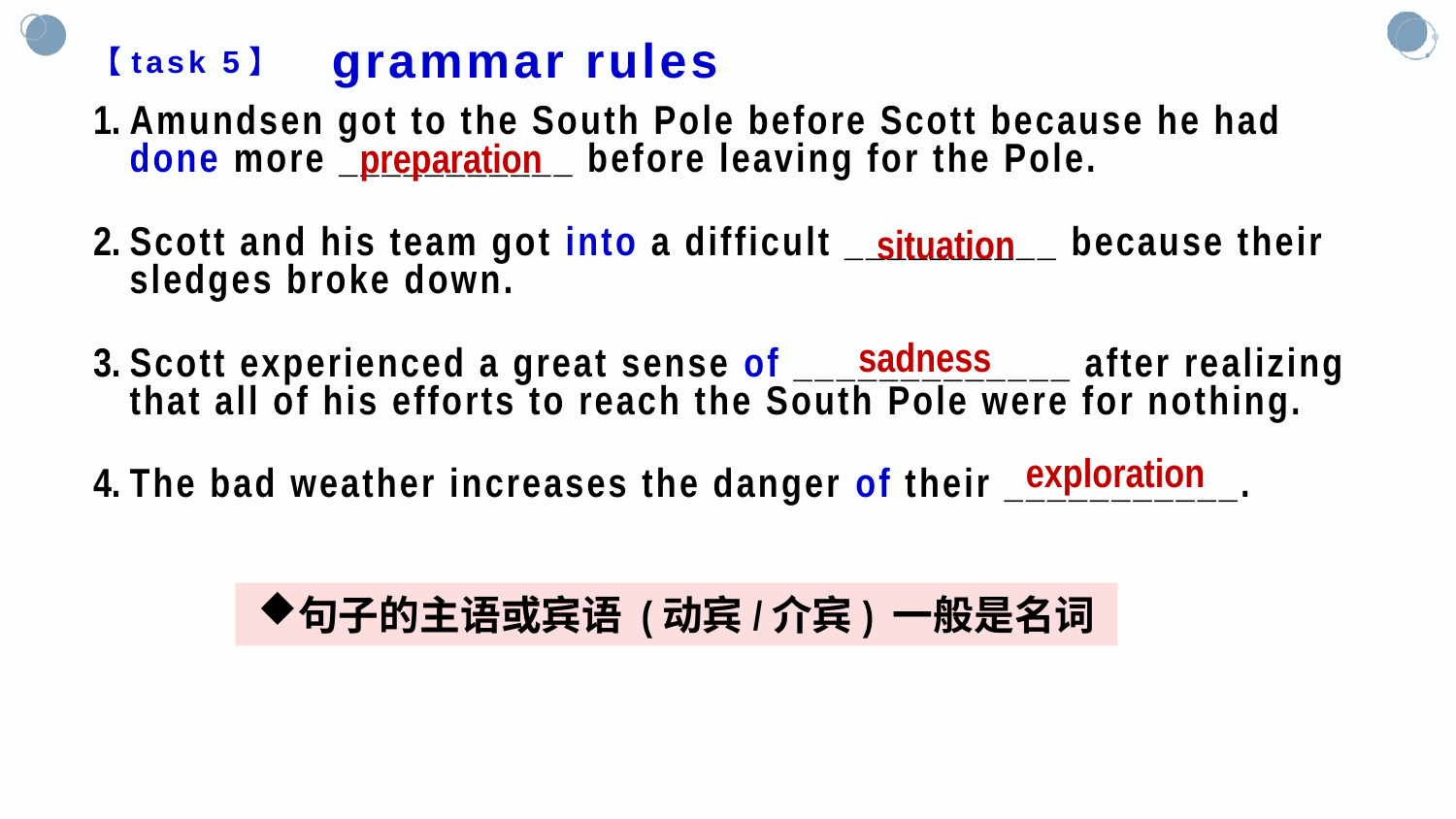

grammar rules
# 【task 5】
Amundsen got to the South Pole before Scott because he had done more ___________ before leaving for the Pole.
Scott and his team got into a difficult __________ because their sledges broke down.
Scott experienced a great sense of _____________ after realizing that all of his efforts to reach the South Pole were for nothing.
The bad weather increases the danger of their ___________.

preparation
situation
sadness
exploration
句子的主语或宾语 (动宾/介宾) 一般是名词